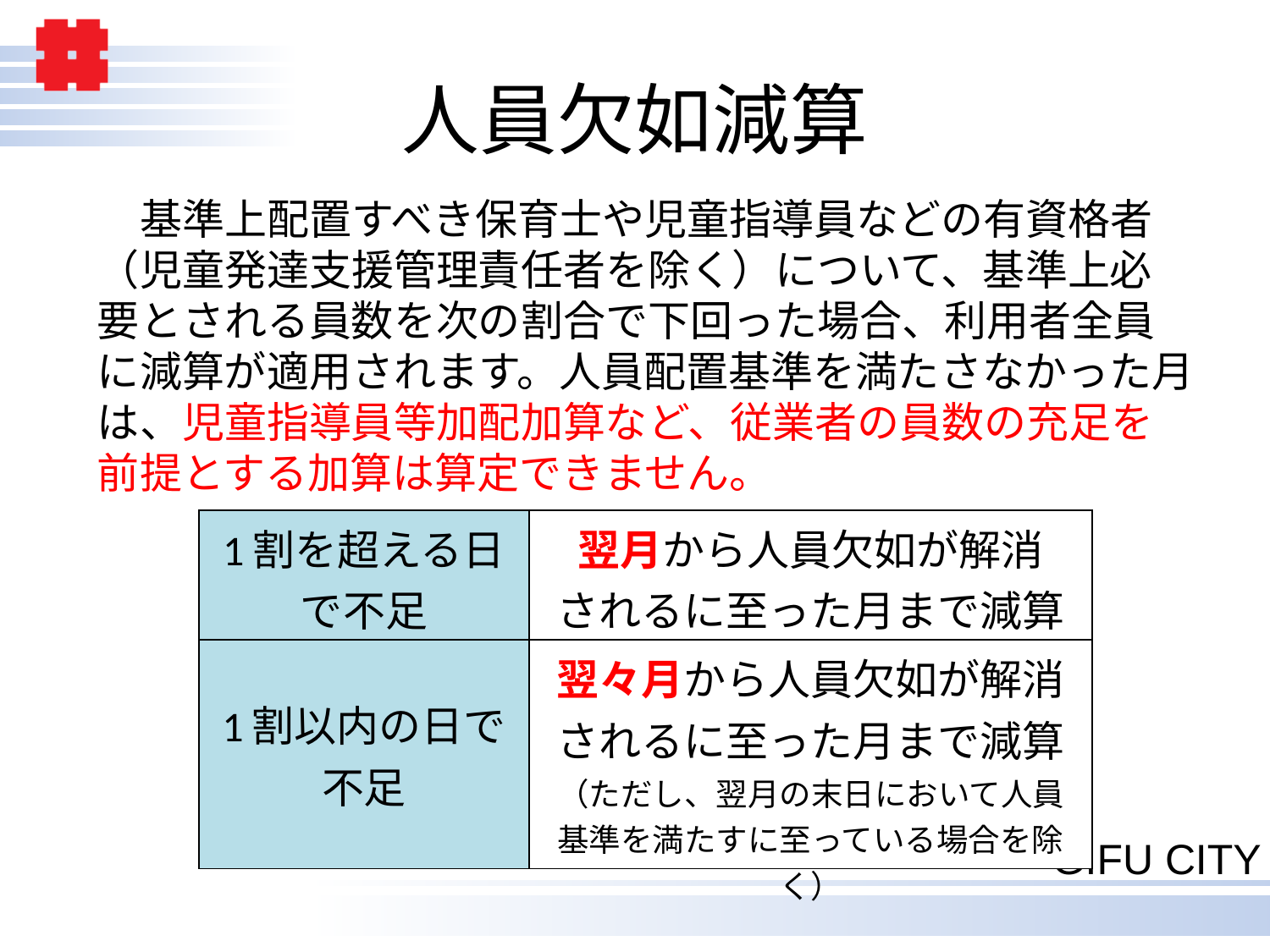

# 人員欠如減算
　基準上配置すべき保育士や児童指導員などの有資格者（児童発達支援管理責任者を除く）について、基準上必要とされる員数を次の割合で下回った場合、利用者全員に減算が適用されます。人員配置基準を満たさなかった月は、児童指導員等加配加算など、従業者の員数の充足を前提とする加算は算定できません。
| 1割を超える日で不足 | 翌月から人員欠如が解消 されるに至った月まで減算 |
| --- | --- |
| 1割以内の日で不足 | 翌々月から人員欠如が解消 されるに至った月まで減算 （ただし、翌月の末日において人員基準を満たすに至っている場合を除く） |